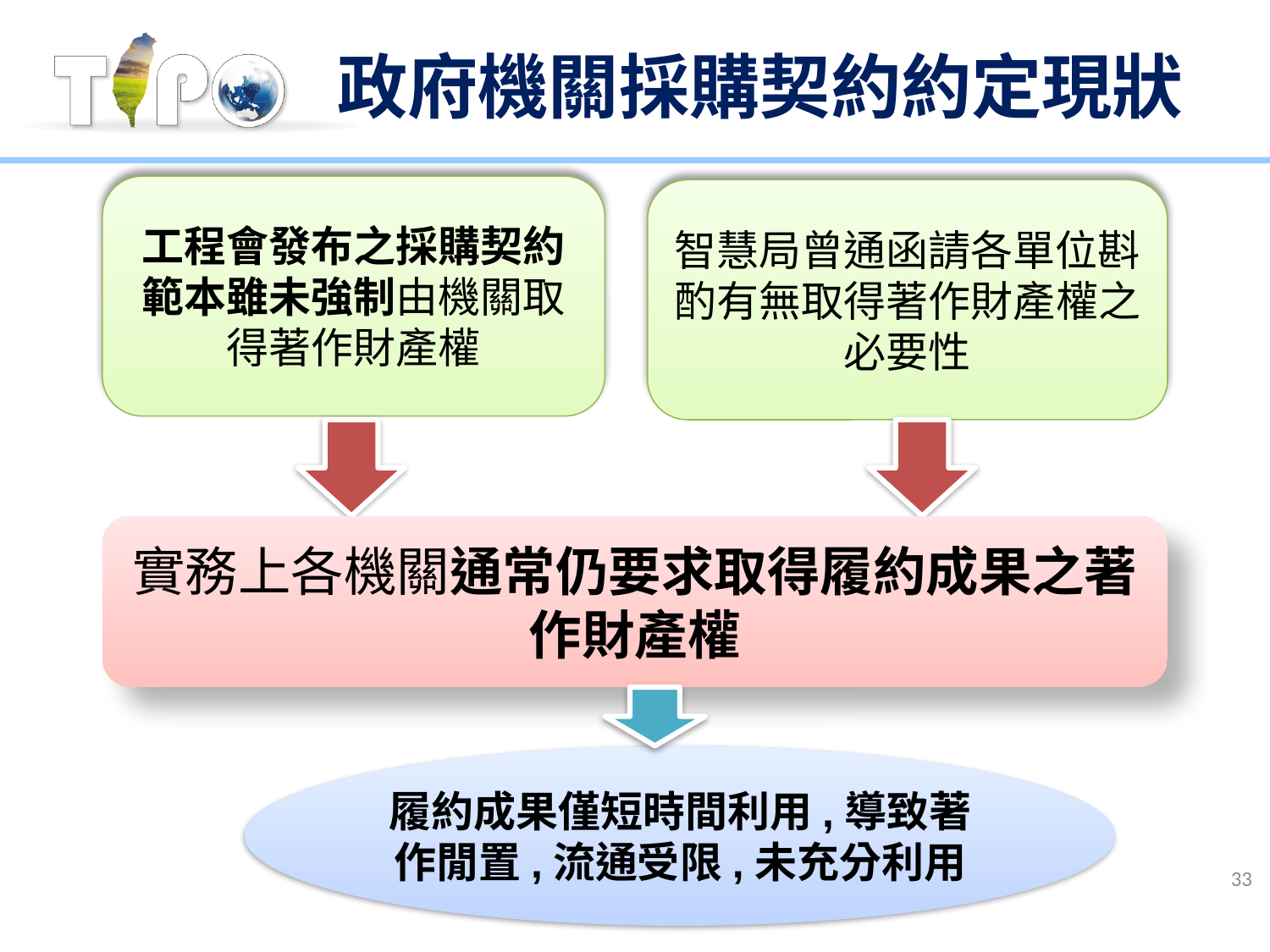

# 政府機關採購契約約定現狀
工程會發布之採購契約範本雖未強制由機關取得著作財產權
智慧局曾通函請各單位斟酌有無取得著作財產權之必要性

實務上各機關通常仍要求取得履約成果之著作財產權

履約成果僅短時間利用,導致著作閒置,流通受限,未充分利用
33